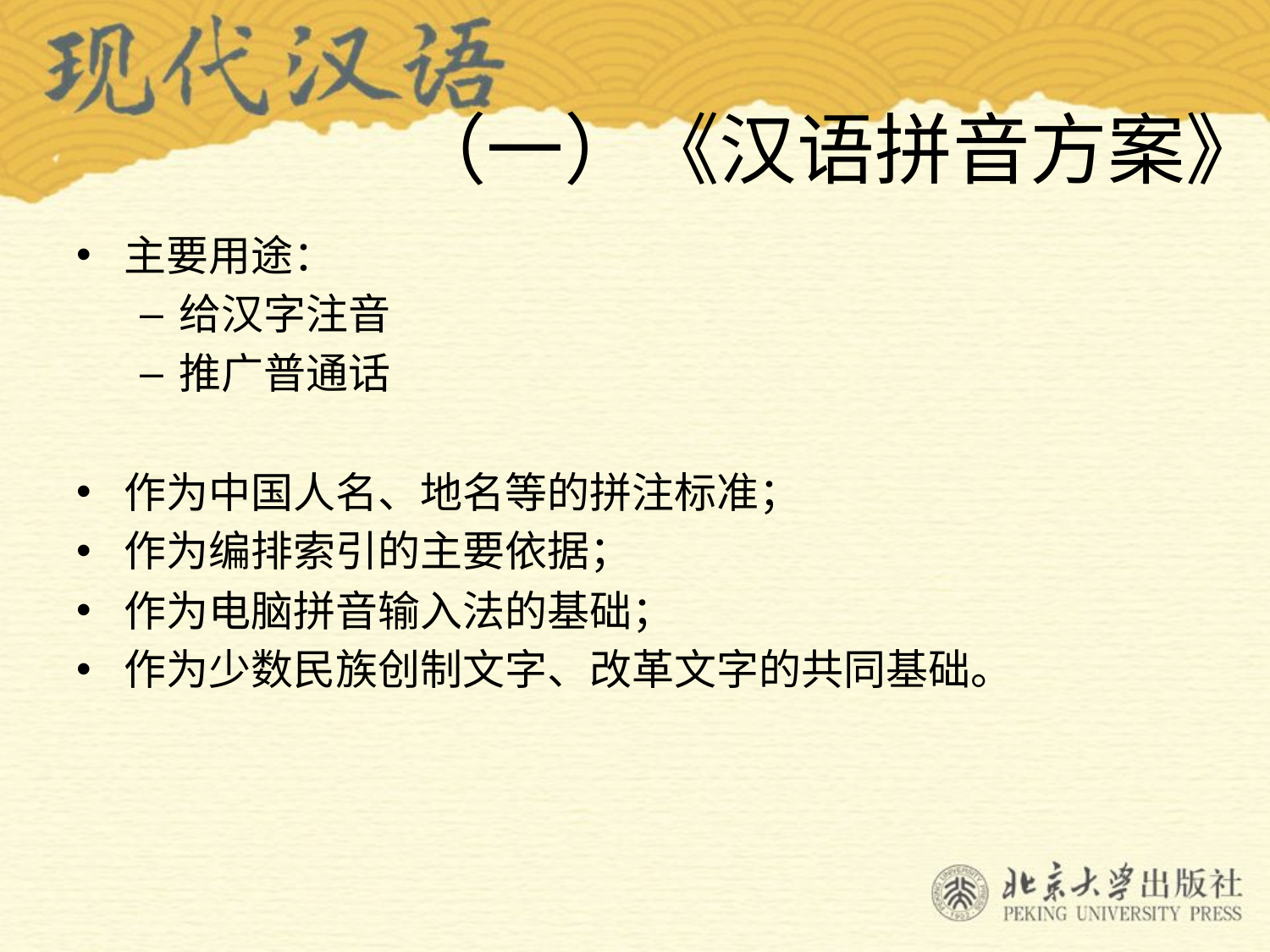

# （一）《汉语拼音方案》
主要用途：
给汉字注音
推广普通话

作为中国人名、地名等的拼注标准；
作为编排索引的主要依据；
作为电脑拼音输入法的基础；
作为少数民族创制文字、改革文字的共同基础。